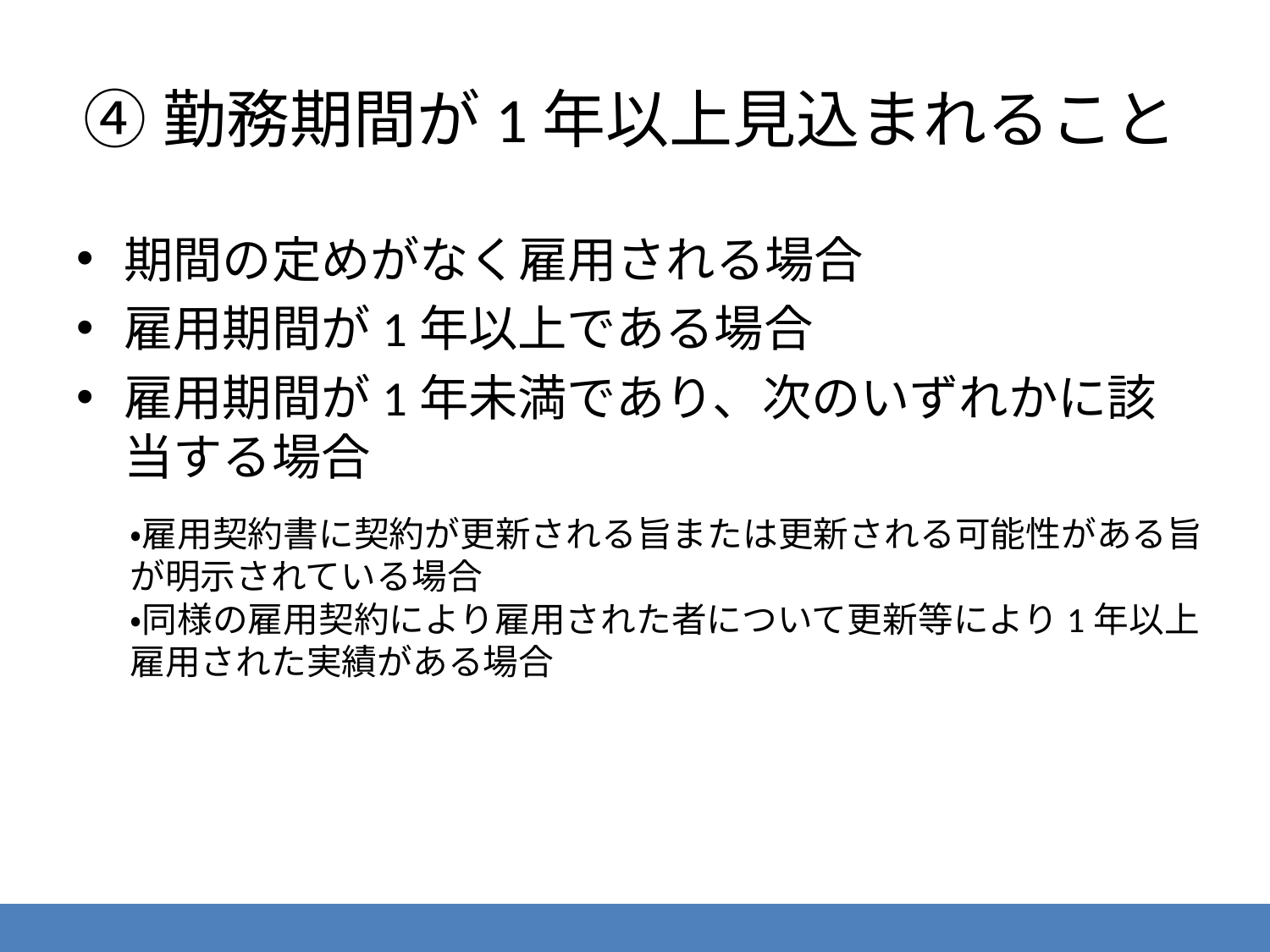

# ④勤務期間が1年以上見込まれること
期間の定めがなく雇用される場合
雇用期間が1年以上である場合
雇用期間が1年未満であり、次のいずれかに該当する場合
・雇用契約書に契約が更新される旨または更新される可能性がある旨が明示されている場合
・同様の雇用契約により雇用された者について更新等により1年以上雇用された実績がある場合